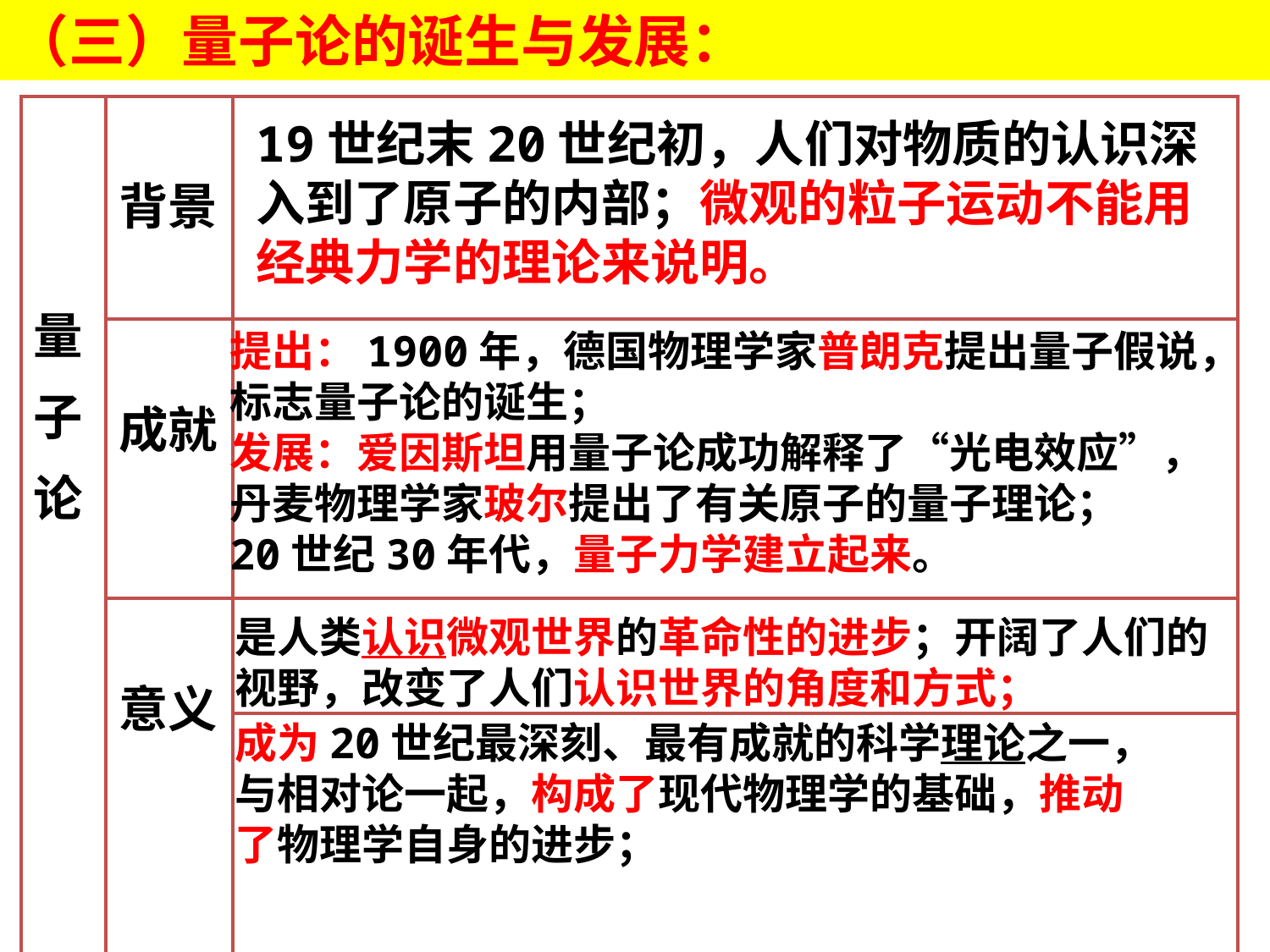

（三）量子论的诞生与发展：
| 量 子 论 | 背景 |  |
| --- | --- | --- |
|  | 成就 |  |
|  | 意义 |  |
|  |  |  |
19世纪末20世纪初，人们对物质的认识深入到了原子的内部；微观的粒子运动不能用经典力学的理论来说明。
提出：1900年，德国物理学家普朗克提出量子假说，
标志量子论的诞生；
发展：爱因斯坦用量子论成功解释了“光电效应”，
丹麦物理学家玻尔提出了有关原子的量子理论；
20世纪30年代，量子力学建立起来。

是人类认识微观世界的革命性的进步；开阔了人们的视野，改变了人们认识世界的角度和方式；
成为20世纪最深刻、最有成就的科学理论之一，
与相对论一起，构成了现代物理学的基础，推动
了物理学自身的进步；